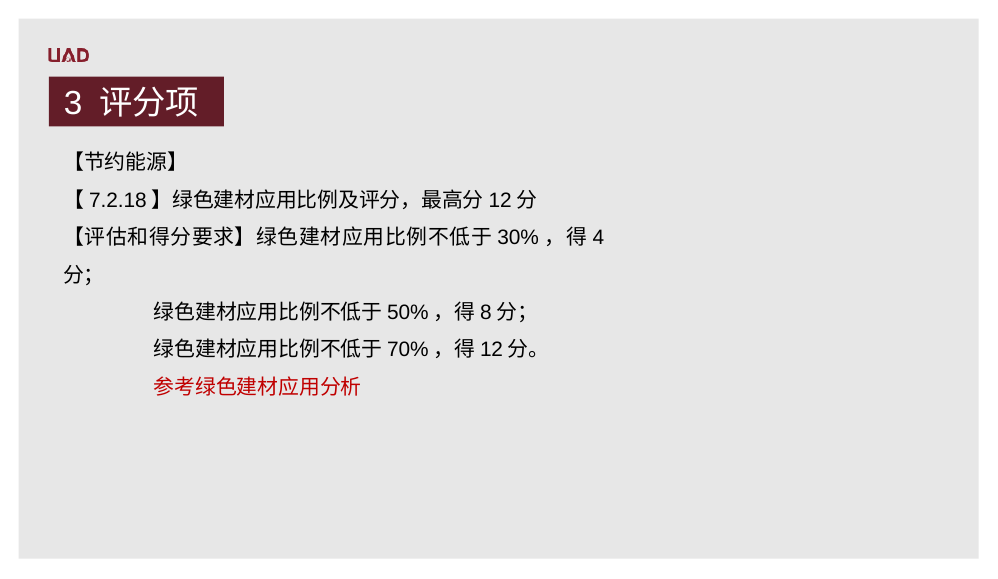

3 评分项
【节约能源】
【7.2.18】绿色建材应用比例及评分，最高分12分
【评估和得分要求】绿色建材应用比例不低于30%，得4分；
                  绿色建材应用比例不低于50%，得8分；
                  绿色建材应用比例不低于70%，得12分。
                  参考绿色建材应用分析